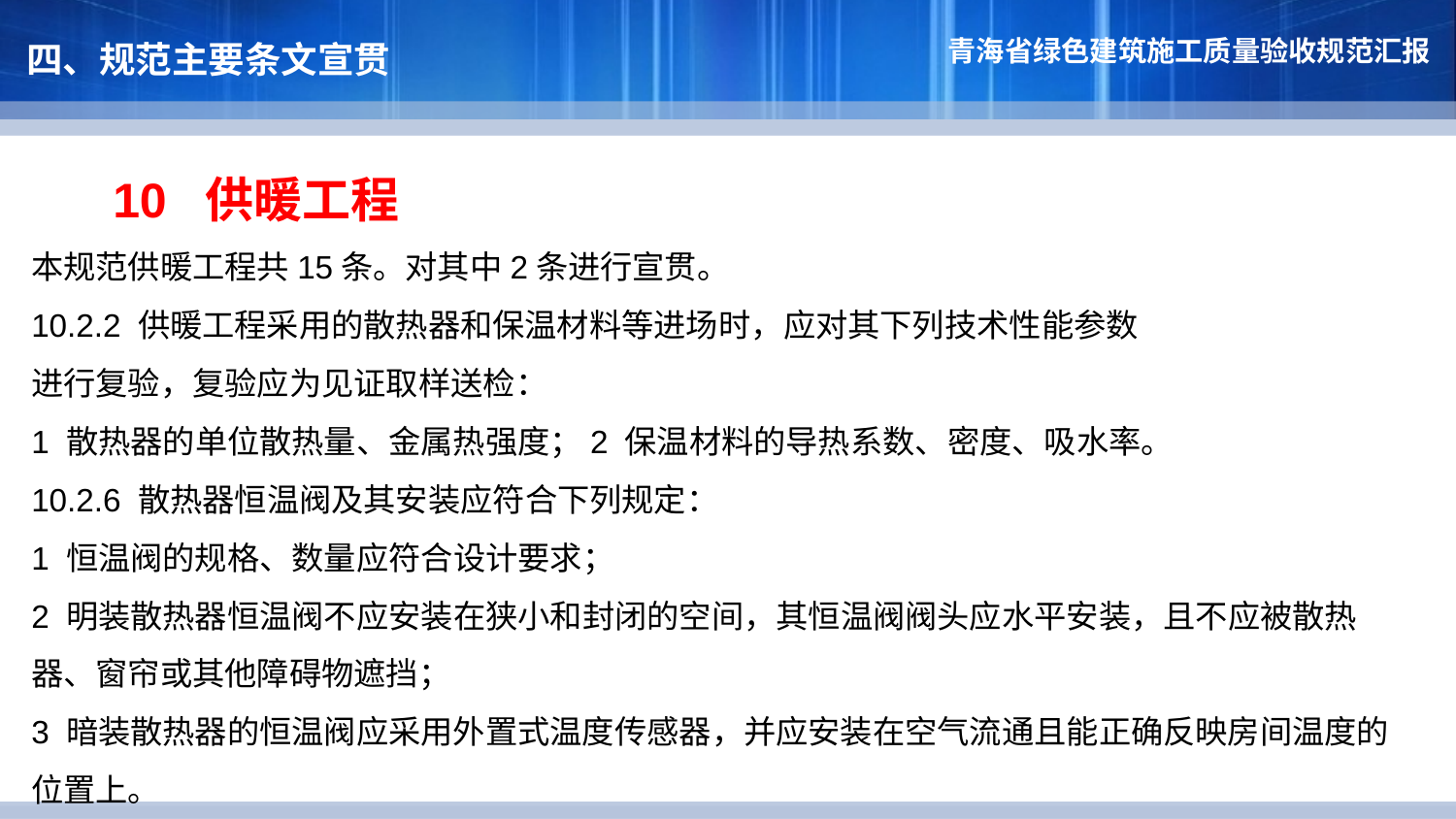

四、规范主要条文宣贯
      10  供暖工程
本规范供暖工程共15条。对其中2条进行宣贯。
10.2.2 供暖工程采用的散热器和保温材料等进场时，应对其下列技术性能参数
进行复验，复验应为见证取样送检：
1 散热器的单位散热量、金属热强度；2 保温材料的导热系数、密度、吸水率。
10.2.6 散热器恒温阀及其安装应符合下列规定：
1 恒温阀的规格、数量应符合设计要求；
2 明装散热器恒温阀不应安装在狭小和封闭的空间，其恒温阀阀头应水平安装，且不应被散热器、窗帘或其他障碍物遮挡；
3 暗装散热器的恒温阀应采用外置式温度传感器，并应安装在空气流通且能正确反映房间温度的位置上。